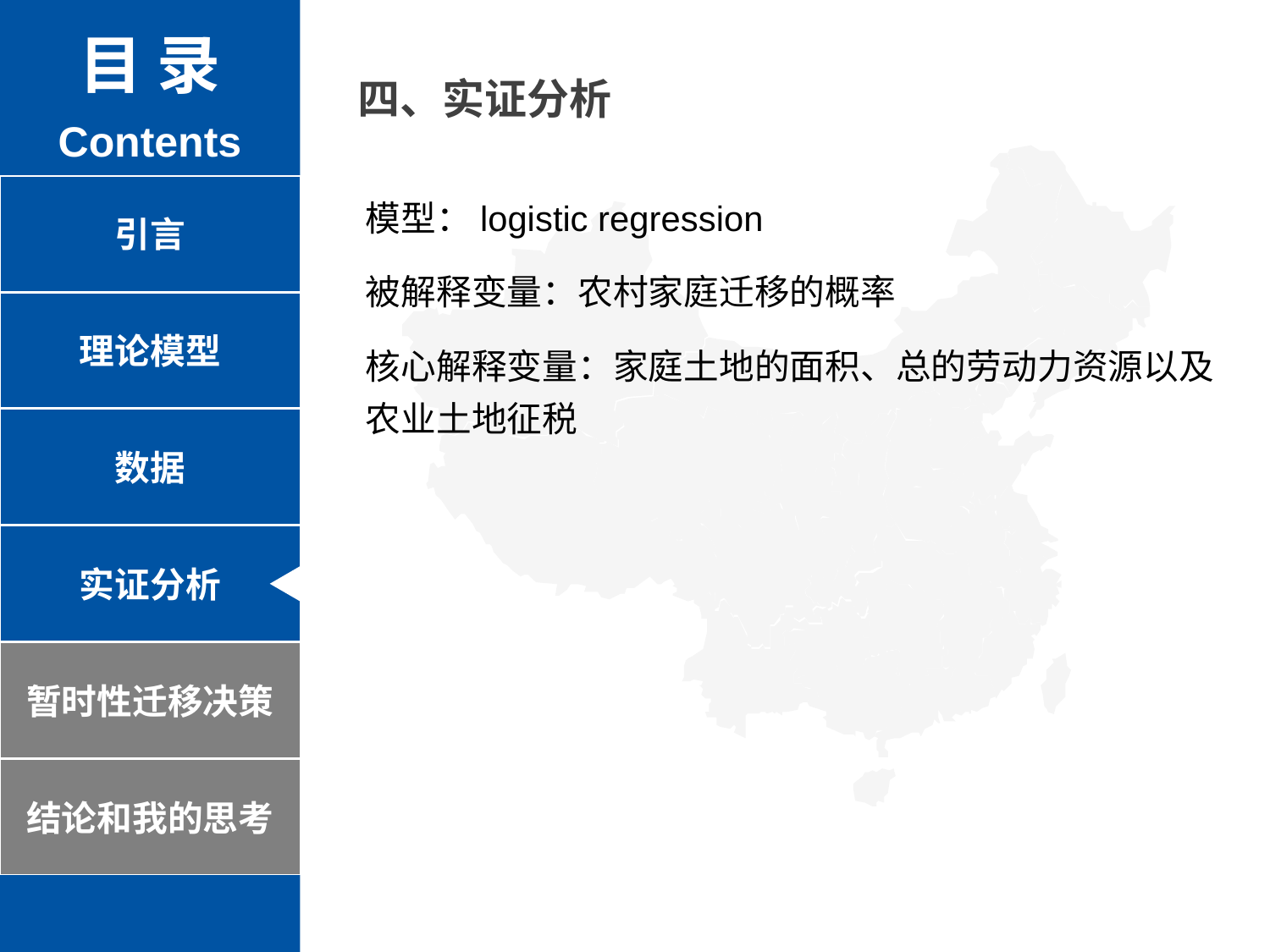

目 录
Contents
四、实证分析
引言
模型：logistic regression
被解释变量：农村家庭迁移的概率
核心解释变量：家庭土地的面积、总的劳动力资源以及农业土地征税
理论模型
数据
实证分析

暂时性迁移决策
结论和我的思考